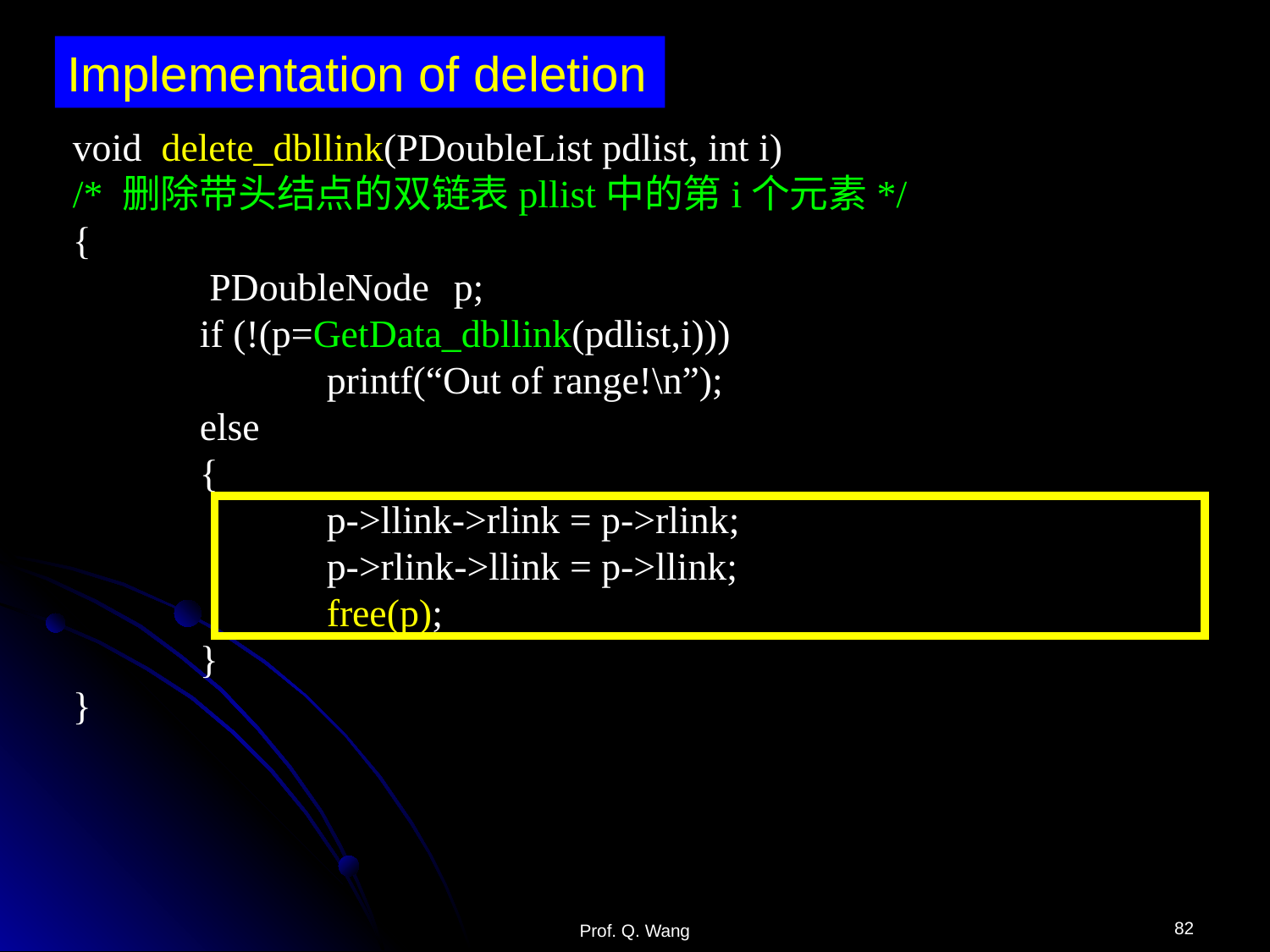

Implementation of deletion
void  delete_dbllink(PDoubleList pdlist, int i)
/* 删除带头结点的双链表pllist中的第i个元素*/
{
	 PDoubleNode	p;
	if (!(p=GetData_dbllink(pdlist,i)))
		printf(“Out of range!\n”);
	else
	{
		p->llink->rlink = p->rlink;
		p->rlink->llink = p->llink;
		free(p);
	}
}

82

Prof. Q. Wang